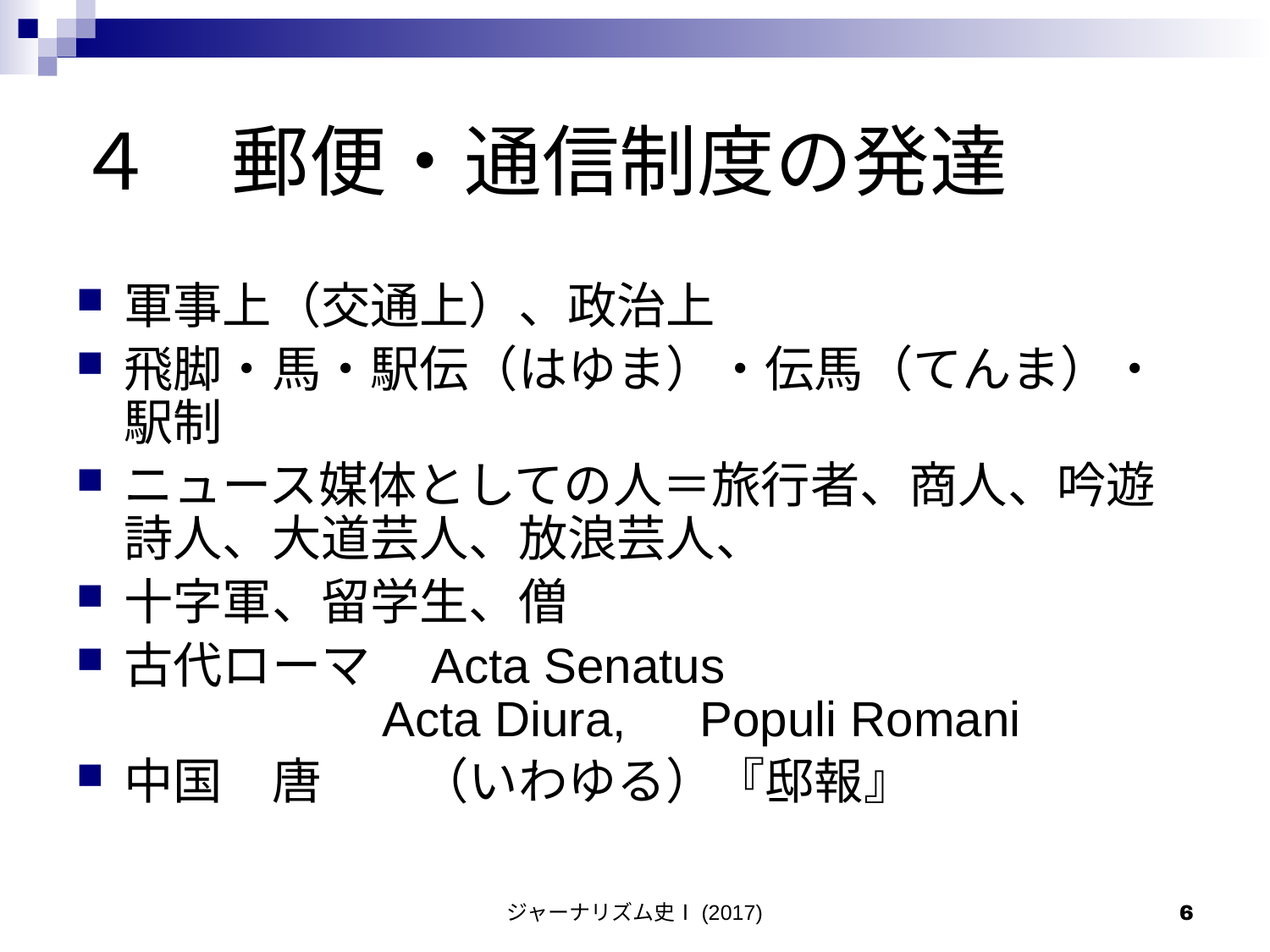

# ４　郵便・通信制度の発達
軍事上（交通上）、政治上
飛脚・馬・駅伝（はゆま）・伝馬（てんま）・駅制
ニュース媒体としての人＝旅行者、商人、吟遊詩人、大道芸人、放浪芸人、
十字軍、留学生、僧
古代ローマ　Acta Senatus　　　　　　　　　　　　　　Acta Diura,　Populi Romani
中国　唐　　（いわゆる）『邸報』
ジャーナリズム史Ⅰ(2017)
6